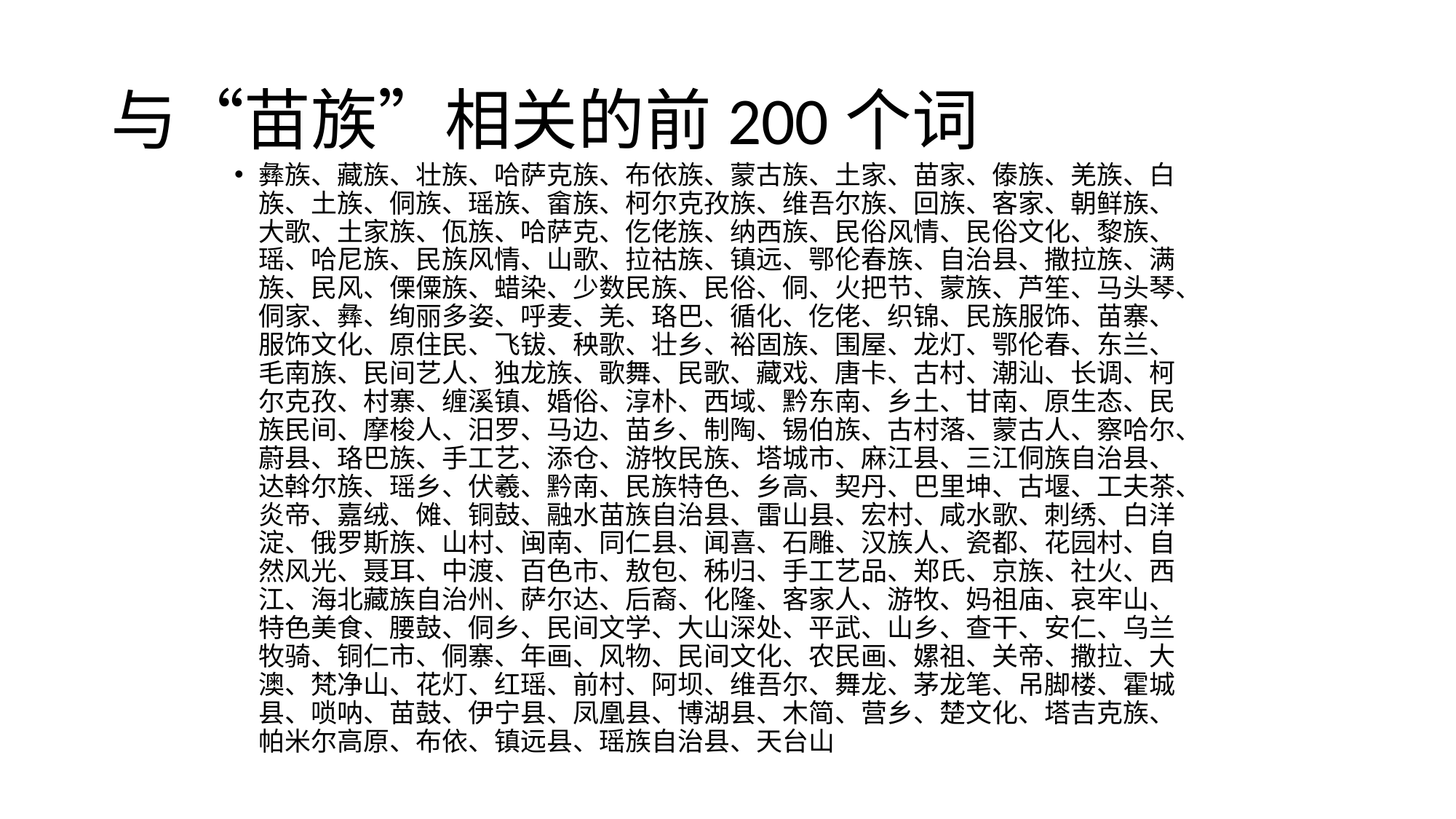

# 与“苗族”相关的前200个词
彝族、藏族、壮族、哈萨克族、布依族、蒙古族、土家、苗家、傣族、羌族、白族、土族、侗族、瑶族、畲族、柯尔克孜族、维吾尔族、回族、客家、朝鲜族、大歌、土家族、佤族、哈萨克、仡佬族、纳西族、民俗风情、民俗文化、黎族、瑶、哈尼族、民族风情、山歌、拉祜族、镇远、鄂伦春族、自治县、撒拉族、满族、民风、傈僳族、蜡染、少数民族、民俗、侗、火把节、蒙族、芦笙、马头琴、侗家、彝、绚丽多姿、呼麦、羌、珞巴、循化、仡佬、织锦、民族服饰、苗寨、服饰文化、原住民、飞钹、秧歌、壮乡、裕固族、围屋、龙灯、鄂伦春、东兰、毛南族、民间艺人、独龙族、歌舞、民歌、藏戏、唐卡、古村、潮汕、长调、柯尔克孜、村寨、缠溪镇、婚俗、淳朴、西域、黔东南、乡土、甘南、原生态、民族民间、摩梭人、汨罗、马边、苗乡、制陶、锡伯族、古村落、蒙古人、察哈尔、蔚县、珞巴族、手工艺、添仓、游牧民族、塔城市、麻江县、三江侗族自治县、达斡尔族、瑶乡、伏羲、黔南、民族特色、乡高、契丹、巴里坤、古堰、工夫茶、炎帝、嘉绒、傩、铜鼓、融水苗族自治县、雷山县、宏村、咸水歌、刺绣、白洋淀、俄罗斯族、山村、闽南、同仁县、闻喜、石雕、汉族人、瓷都、花园村、自然风光、聂耳、中渡、百色市、敖包、秭归、手工艺品、郑氏、京族、社火、西江、海北藏族自治州、萨尔达、后裔、化隆、客家人、游牧、妈祖庙、哀牢山、特色美食、腰鼓、侗乡、民间文学、大山深处、平武、山乡、查干、安仁、乌兰牧骑、铜仁市、侗寨、年画、风物、民间文化、农民画、嫘祖、关帝、撒拉、大澳、梵净山、花灯、红瑶、前村、阿坝、维吾尔、舞龙、茅龙笔、吊脚楼、霍城县、唢呐、苗鼓、伊宁县、凤凰县、博湖县、木简、营乡、楚文化、塔吉克族、帕米尔高原、布依、镇远县、瑶族自治县、天台山